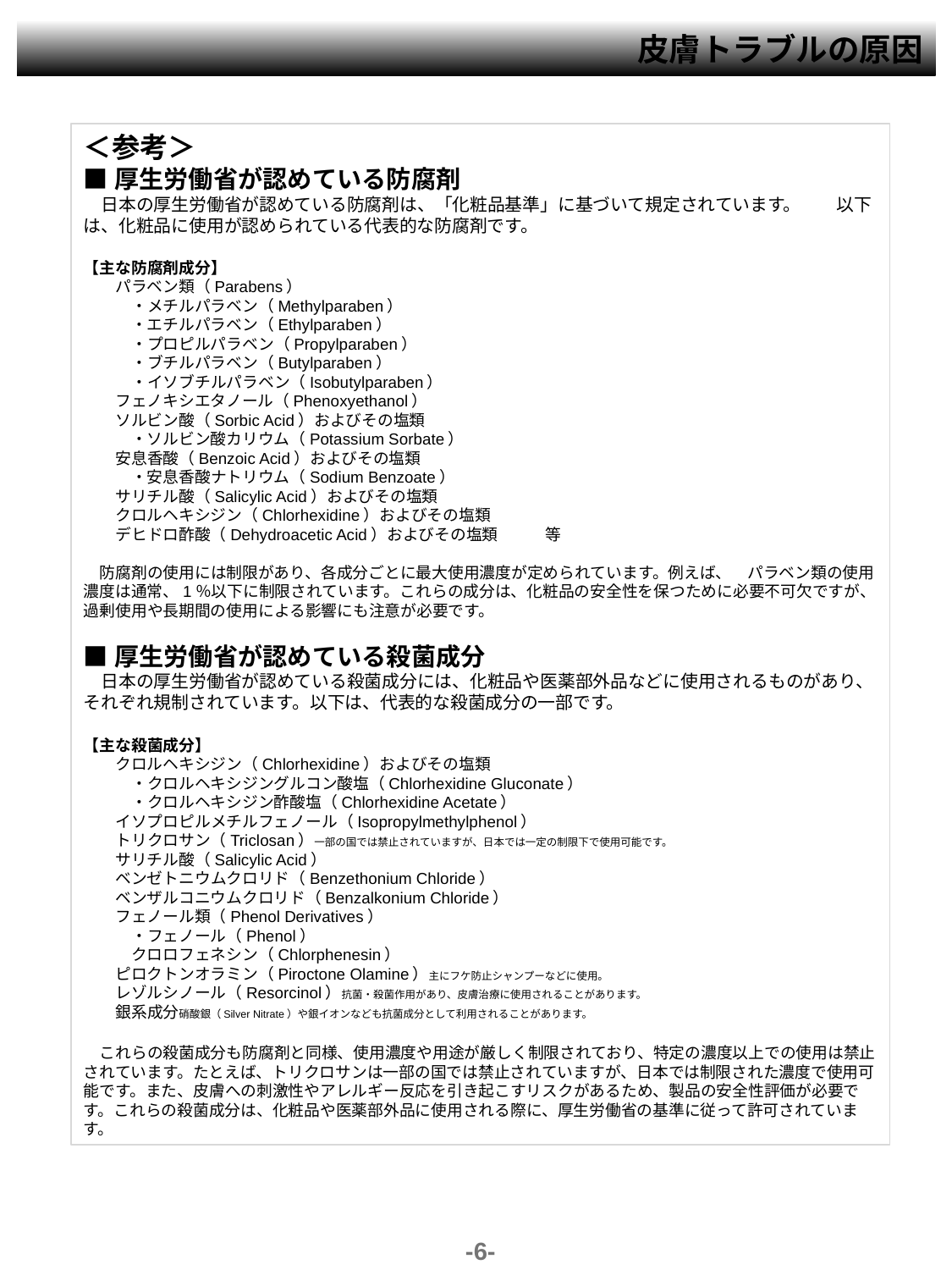

皮膚トラブルの原因
＜参考＞
■厚生労働省が認めている防腐剤
　日本の厚生労働省が認めている防腐剤は、「化粧品基準」に基づいて規定されています。　　以下は、化粧品に使用が認められている代表的な防腐剤です。

【主な防腐剤成分】
　　パラベン類（Parabens）
　　　・メチルパラベン（Methylparaben）
　　　・エチルパラベン（Ethylparaben）
　　　・プロピルパラベン（Propylparaben）
　　　・ブチルパラベン（Butylparaben）
　　　・イソブチルパラベン（Isobutylparaben）
　　フェノキシエタノール（Phenoxyethanol）
　　ソルビン酸（Sorbic Acid）およびその塩類
　　　・ソルビン酸カリウム（Potassium Sorbate）
　　安息香酸（Benzoic Acid）およびその塩類
　　　・安息香酸ナトリウム（Sodium Benzoate）
　　サリチル酸（Salicylic Acid）およびその塩類
　　クロルヘキシジン（Chlorhexidine）およびその塩類
　　デヒドロ酢酸（Dehydroacetic Acid）およびその塩類　　　等

　防腐剤の使用には制限があり、各成分ごとに最大使用濃度が定められています。例えば、　パラベン類の使用濃度は通常、1％以下に制限されています。これらの成分は、化粧品の安全性を保つために必要不可欠ですが、過剰使用や長期間の使用による影響にも注意が必要です。

■厚生労働省が認めている殺菌成分
　日本の厚生労働省が認めている殺菌成分には、化粧品や医薬部外品などに使用されるものがあり、それぞれ規制されています。以下は、代表的な殺菌成分の一部です。

【主な殺菌成分】
　　クロルヘキシジン（Chlorhexidine）およびその塩類
　　　・クロルヘキシジングルコン酸塩（Chlorhexidine Gluconate）
　　　・クロルヘキシジン酢酸塩（Chlorhexidine Acetate）
　　イソプロピルメチルフェノール（Isopropylmethylphenol）
　　トリクロサン（Triclosan）一部の国では禁止されていますが、日本では一定の制限下で使用可能です。
　　サリチル酸（Salicylic Acid）
　　ベンゼトニウムクロリド（Benzethonium Chloride）
　　ベンザルコニウムクロリド（Benzalkonium Chloride）
　　フェノール類（Phenol Derivatives）
　　　・フェノール（Phenol）
　　　クロロフェネシン（Chlorphenesin）
　　ピロクトンオラミン（Piroctone Olamine）主にフケ防止シャンプーなどに使用。
　　レゾルシノール（Resorcinol）抗菌・殺菌作用があり、皮膚治療に使用されることがあります。
　　銀系成分硝酸銀（Silver Nitrate）や銀イオンなども抗菌成分として利用されることがあります。

　これらの殺菌成分も防腐剤と同様、使用濃度や用途が厳しく制限されており、特定の濃度以上での使用は禁止されています。たとえば、トリクロサンは一部の国では禁止されていますが、日本では制限された濃度で使用可能です。また、皮膚への刺激性やアレルギー反応を引き起こすリスクがあるため、製品の安全性評価が必要です。これらの殺菌成分は、化粧品や医薬部外品に使用される際に、厚生労働省の基準に従って許可されています。
-6-